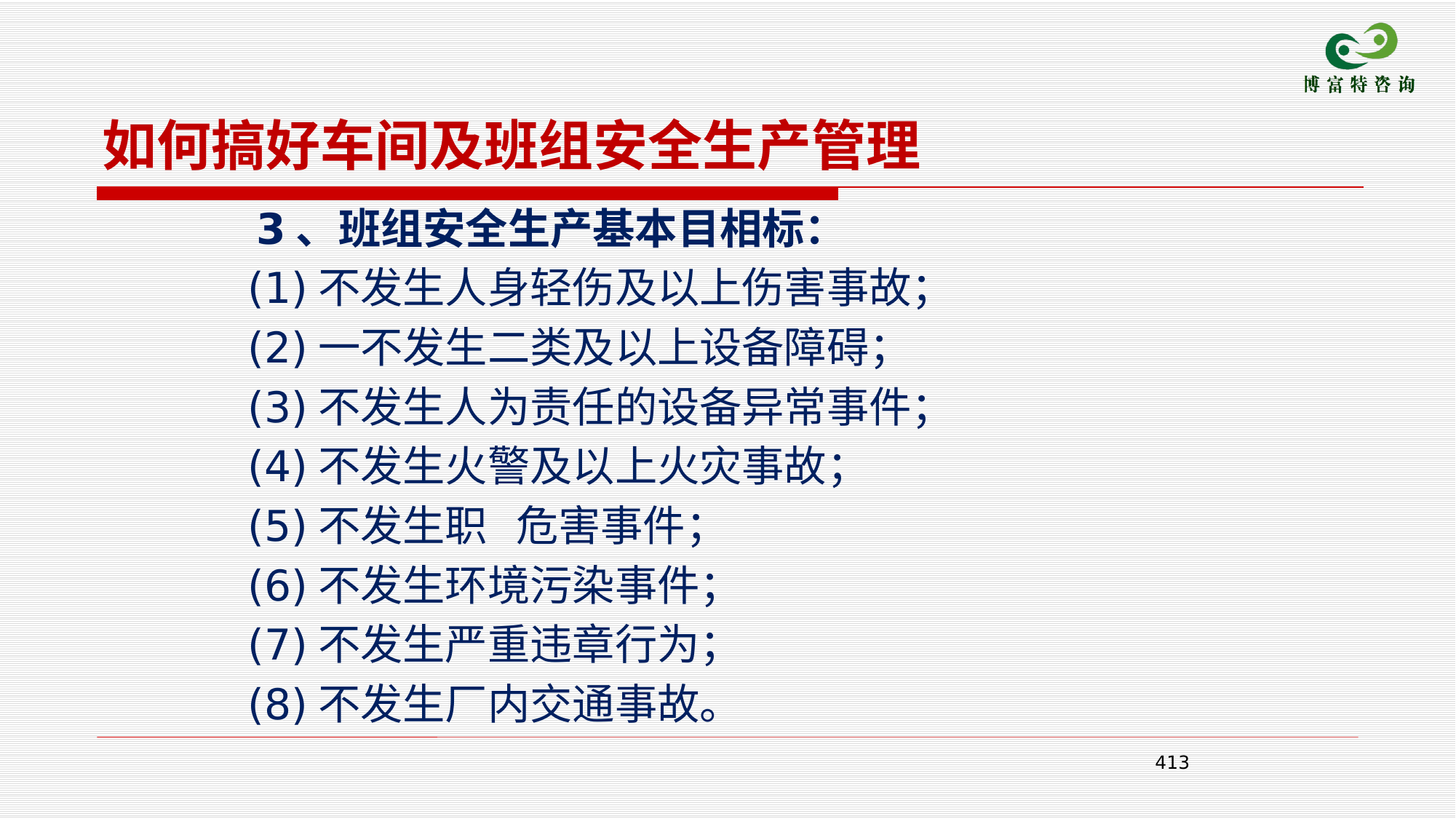

如何搞好车间及班组安全生产管理
       3、班组安全生产基本目相标：
      (1)不发生人身轻伤及以上伤害事故；
      (2)一不发生二类及以上设备障碍；
      (3)不发生人为责任的设备异常事件；
      (4)不发生火警及以上火灾事故；
      (5)不发生职   危害事件；
      (6)不发生环境污染事件；
      (7)不发生严重违章行为；
      (8)不发生厂内交通事故。

413